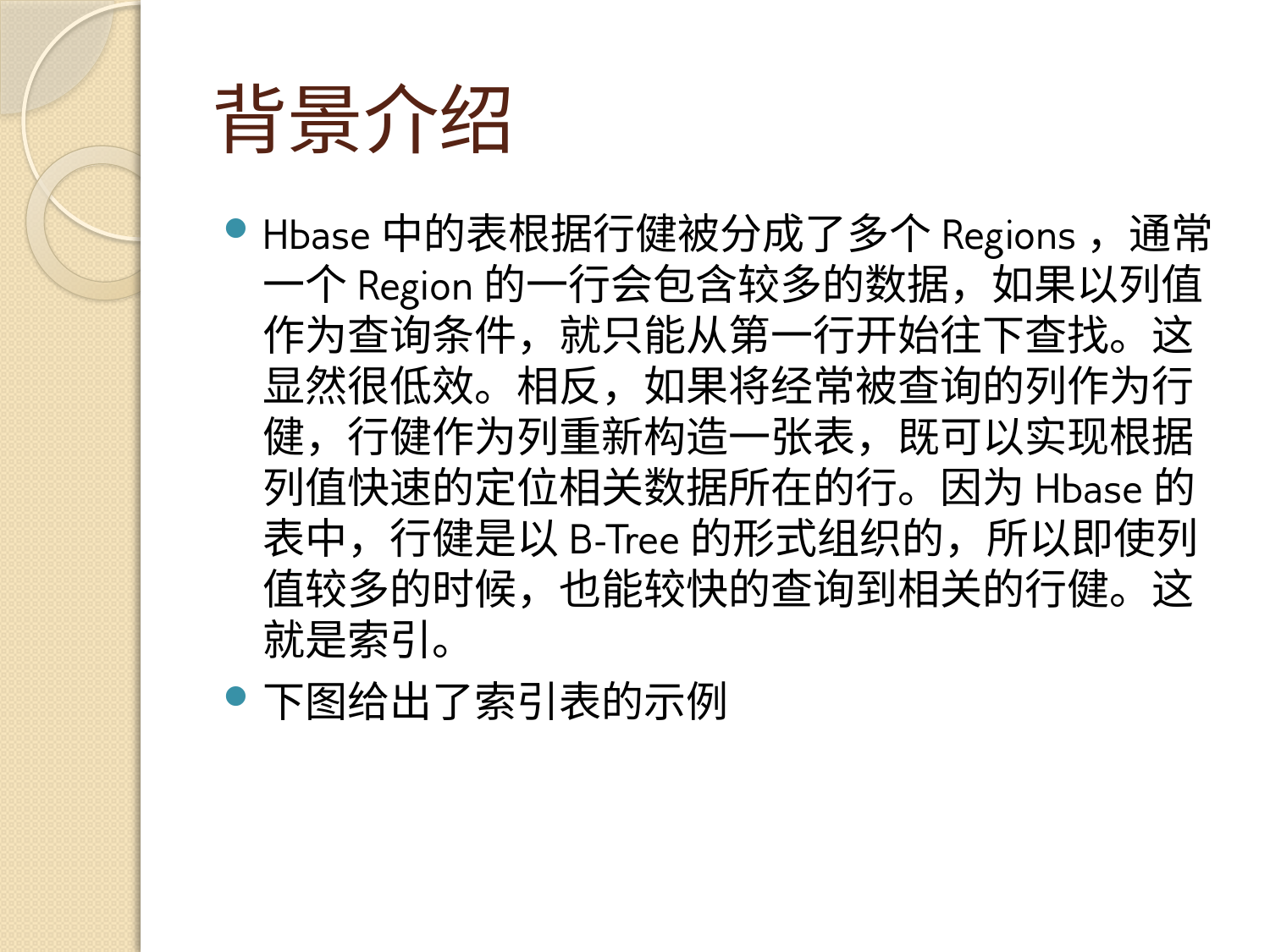

# 背景介绍
Hbase中的表根据行健被分成了多个Regions，通常一个Region的一行会包含较多的数据，如果以列值作为查询条件，就只能从第一行开始往下查找。这显然很低效。相反，如果将经常被查询的列作为行健，行健作为列重新构造一张表，既可以实现根据列值快速的定位相关数据所在的行。因为Hbase的表中，行健是以B-Tree的形式组织的，所以即使列值较多的时候，也能较快的查询到相关的行健。这就是索引。
下图给出了索引表的示例